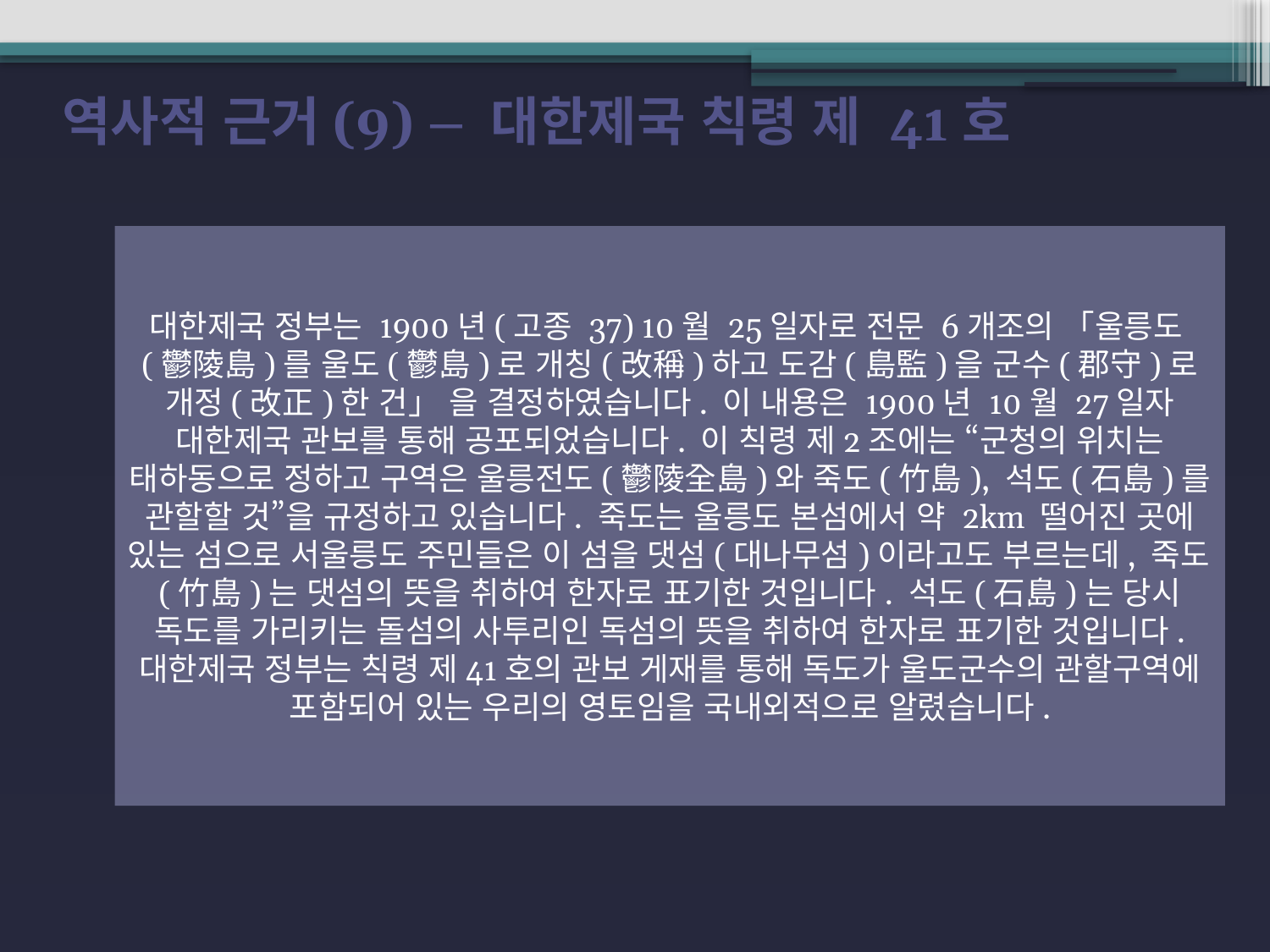

역사적 근거(9) – 대한제국 칙령 제 41호
대한제국 정부는 1900년(고종 37) 10월 25일자로 전문 6개조의 「울릉도(鬱陵島)를 울도(鬱島)로 개칭(改稱)하고 도감(島監)을 군수(郡守)로 개정(改正)한 건」 을 결정하였습니다. 이 내용은 1900년 10월 27일자 대한제국 관보를 통해 공포되었습니다. 이 칙령 제2조에는 “군청의 위치는 태하동으로 정하고 구역은 울릉전도(鬱陵全島)와 죽도(竹島), 석도(石島)를 관할할 것”을 규정하고 있습니다. 죽도는 울릉도 본섬에서 약 2km 떨어진 곳에 있는 섬으로 서울릉도 주민들은 이 섬을 댓섬(대나무섬)이라고도 부르는데, 죽도(竹島)는 댓섬의 뜻을 취하여 한자로 표기한 것입니다. 석도(石島)는 당시 독도를 가리키는 돌섬의 사투리인 독섬의 뜻을 취하여 한자로 표기한 것입니다. 대한제국 정부는 칙령 제41호의 관보 게재를 통해 독도가 울도군수의 관할구역에 포함되어 있는 우리의 영토임을 국내외적으로 알렸습니다.